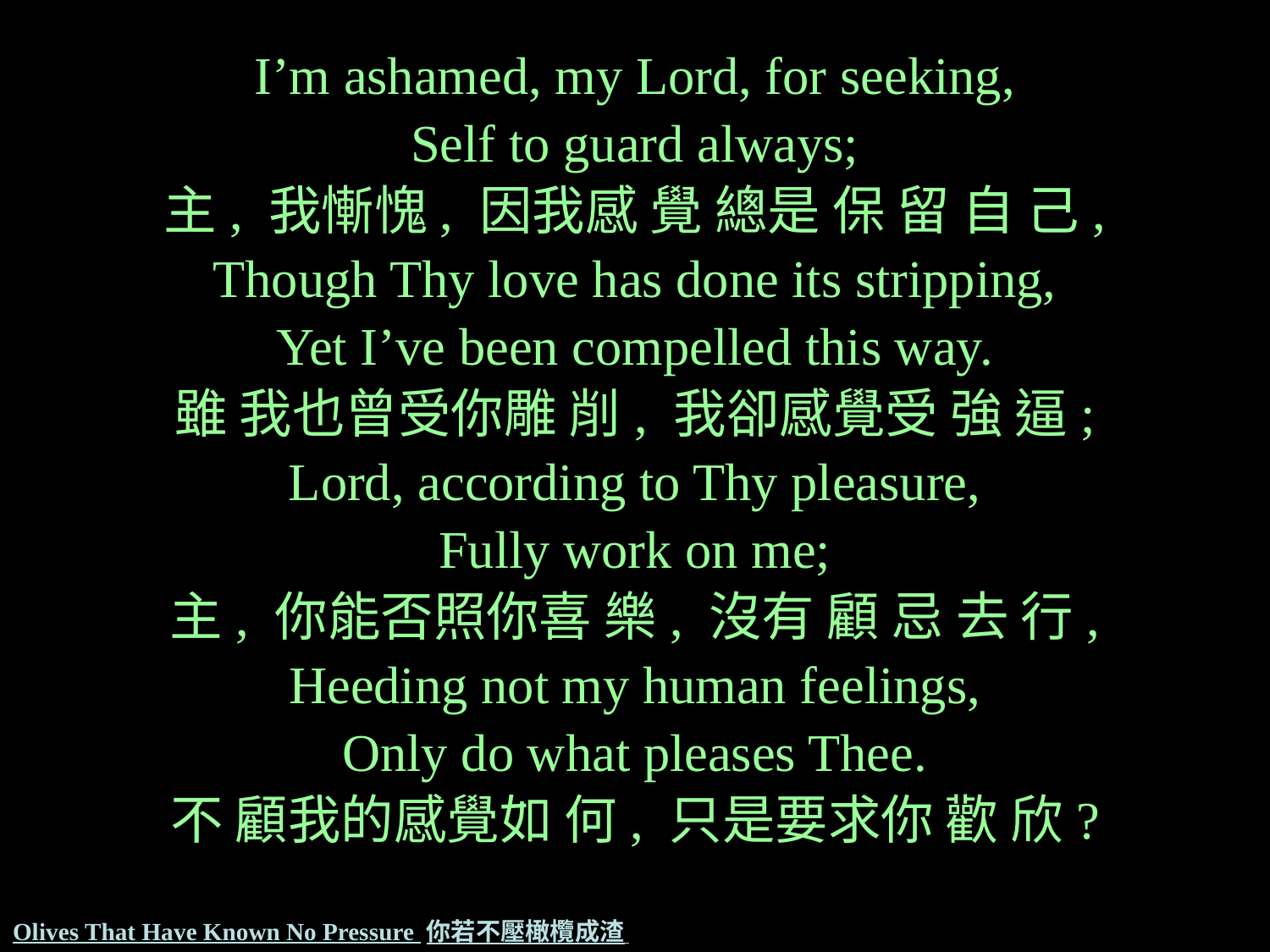

I’m ashamed, my Lord, for seeking,
Self to guard always;
主, 我慚愧, 因我感 覺 總是 保 留 自 己,
Though Thy love has done its stripping,
Yet I’ve been compelled this way.
雖 我也曾受你雕 削, 我卻感覺受 強 逼;
Lord, according to Thy pleasure,
Fully work on me;
主, 你能否照你喜 樂, 沒有 顧 忌 去 行,
Heeding not my human feelings,
Only do what pleases Thee.
不 顧我的感覺如 何, 只是要求你 歡 欣?

# Olives That Have Known No Pressure 你若不壓橄欖成渣